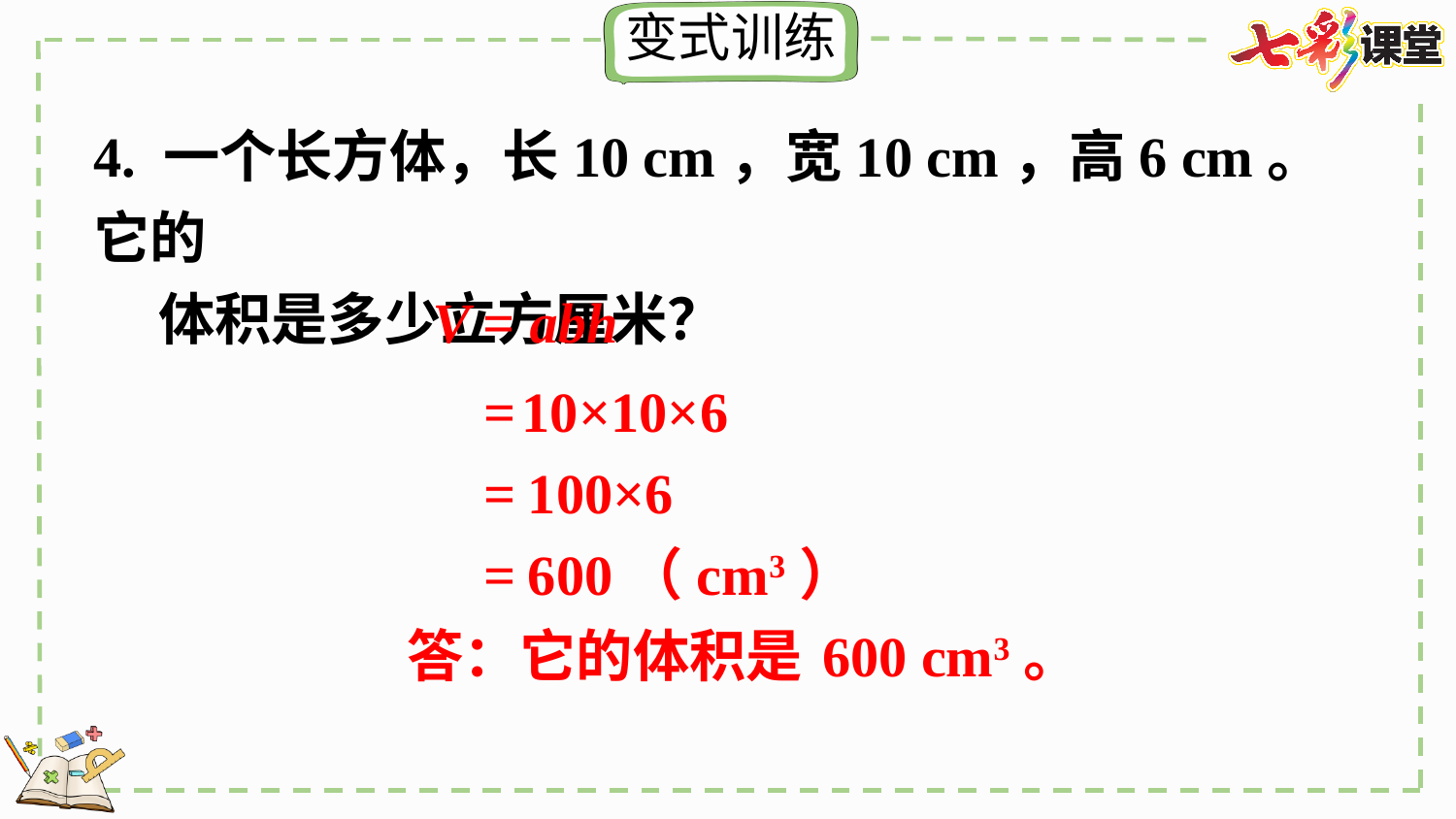

4. 一个长方体，长10 cm，宽10 cm，高6 cm。它的
    体积是多少立方厘米？
V = abh
=10×10×6
=100×6
=600（cm3）
答：它的体积是600 cm3。